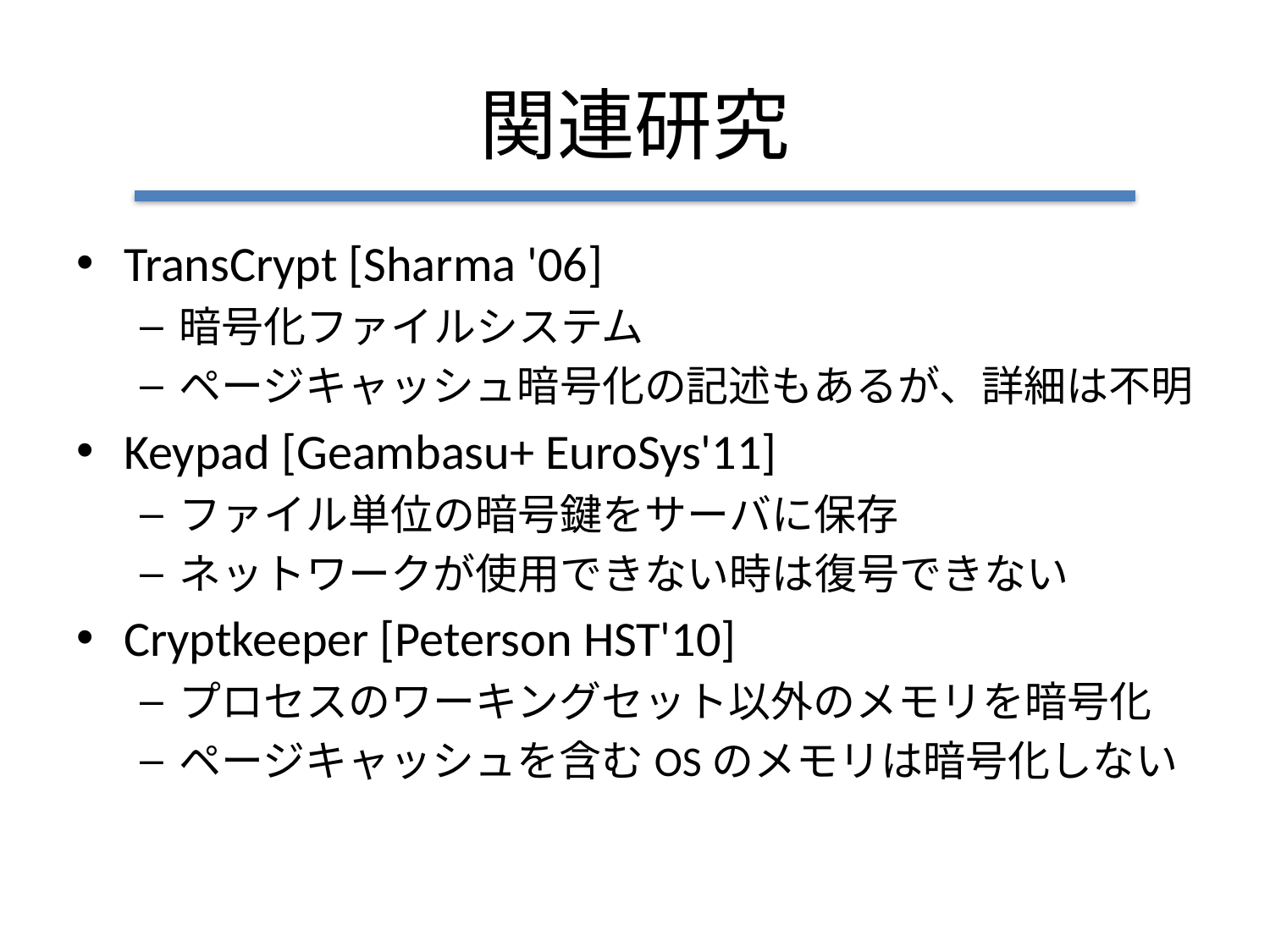

# 関連研究
TransCrypt [Sharma '06]
暗号化ファイルシステム
ページキャッシュ暗号化の記述もあるが、詳細は不明
Keypad [Geambasu+ EuroSys'11]
ファイル単位の暗号鍵をサーバに保存
ネットワークが使用できない時は復号できない
Cryptkeeper [Peterson HST'10]
プロセスのワーキングセット以外のメモリを暗号化
ページキャッシュを含むOSのメモリは暗号化しない